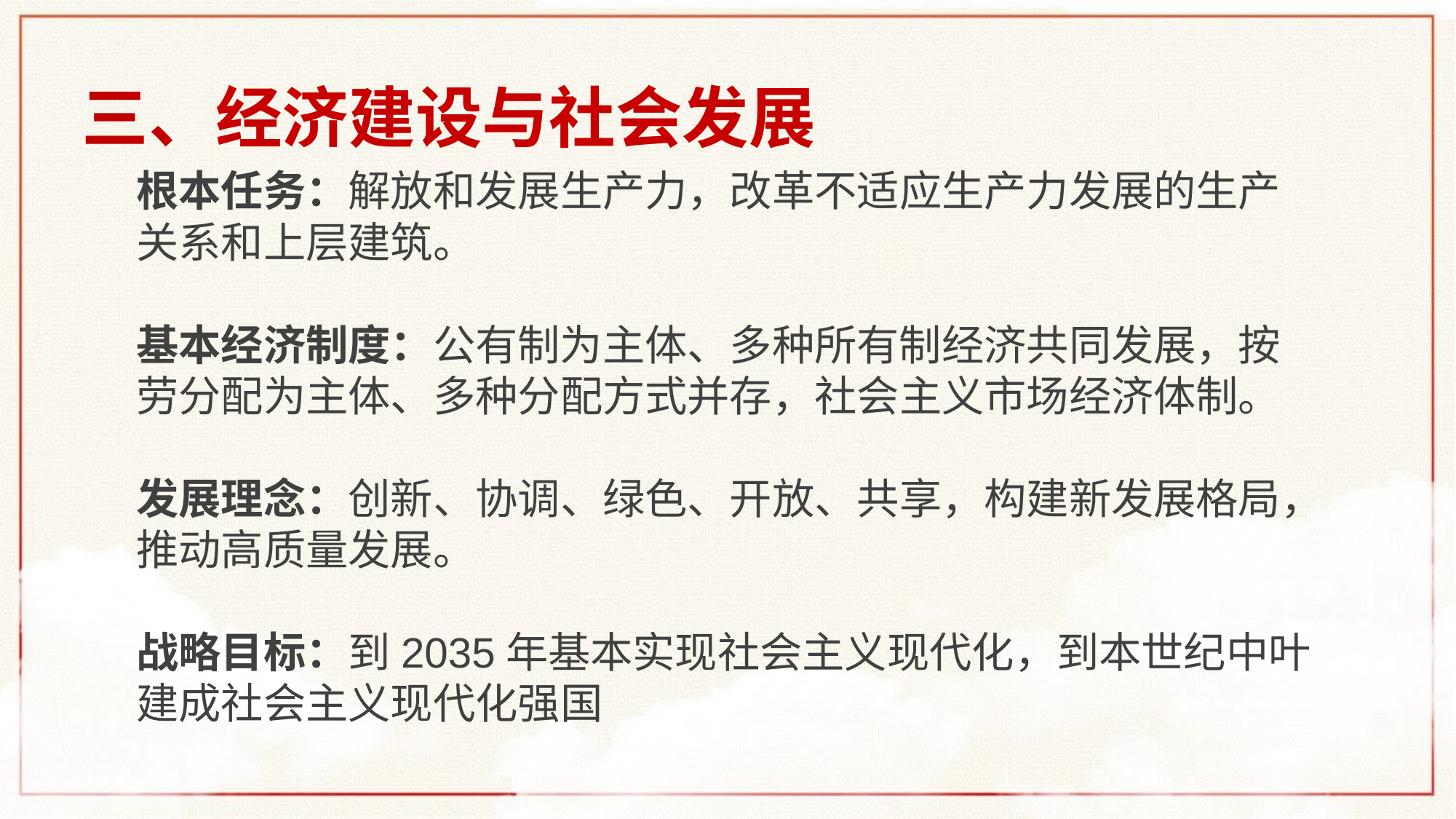

# 三、经济建设与社会发展
根本任务：解放和发展生产力，改革不适应生产力发展的生产关系和上层建筑。

基本经济制度：公有制为主体、多种所有制经济共同发展，按劳分配为主体、多种分配方式并存，社会主义市场经济体制。

发展理念：创新、协调、绿色、开放、共享，构建新发展格局，推动高质量发展。

战略目标：到2035年基本实现社会主义现代化，到本世纪中叶建成社会主义现代化强国